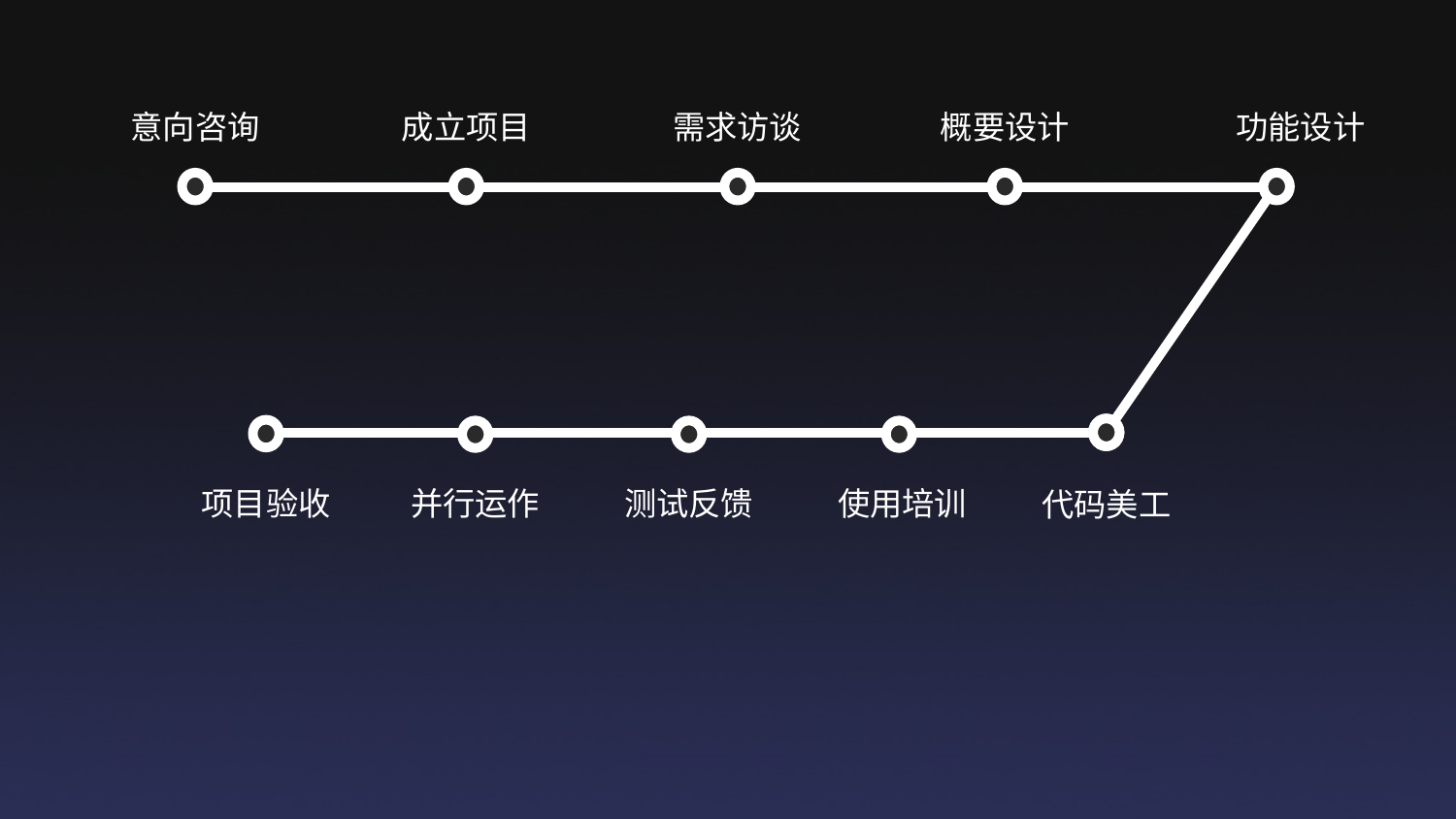

意向咨询
成立项目
需求访谈
概要设计
功能设计

项目验收
并行运作
测试反馈
使用培训

代码美工